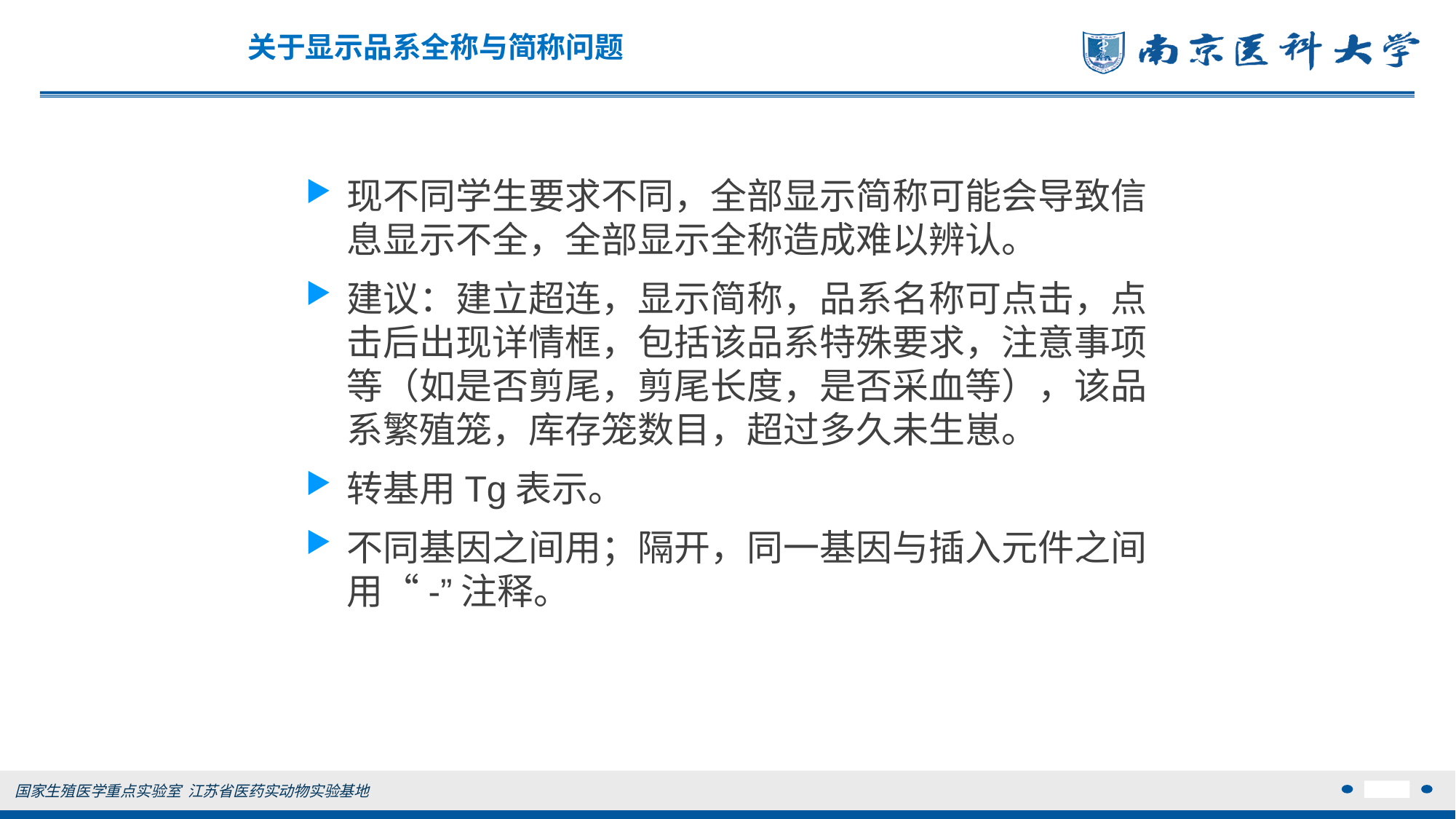

关于显示品系全称与简称问题
现不同学生要求不同，全部显示简称可能会导致信息显示不全，全部显示全称造成难以辨认。
建议：建立超连，显示简称，品系名称可点击，点击后出现详情框，包括该品系特殊要求，注意事项等（如是否剪尾，剪尾长度，是否采血等），该品系繁殖笼，库存笼数目，超过多久未生崽。
转基用Tg表示。
不同基因之间用；隔开，同一基因与插入元件之间用“-”注释。